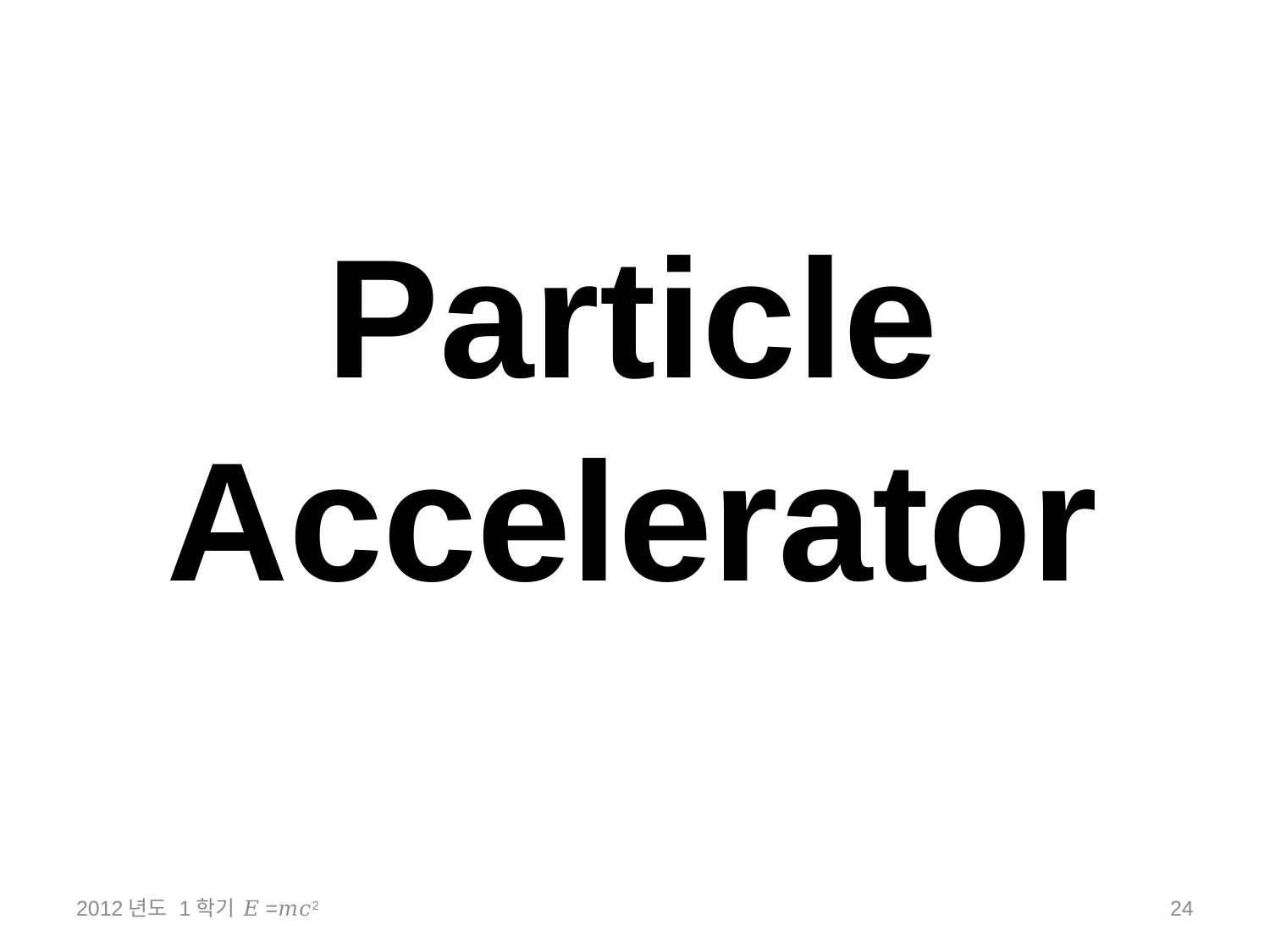

# Particle Accelerator
2012년도 1학기 𝐸=𝑚𝑐2
24